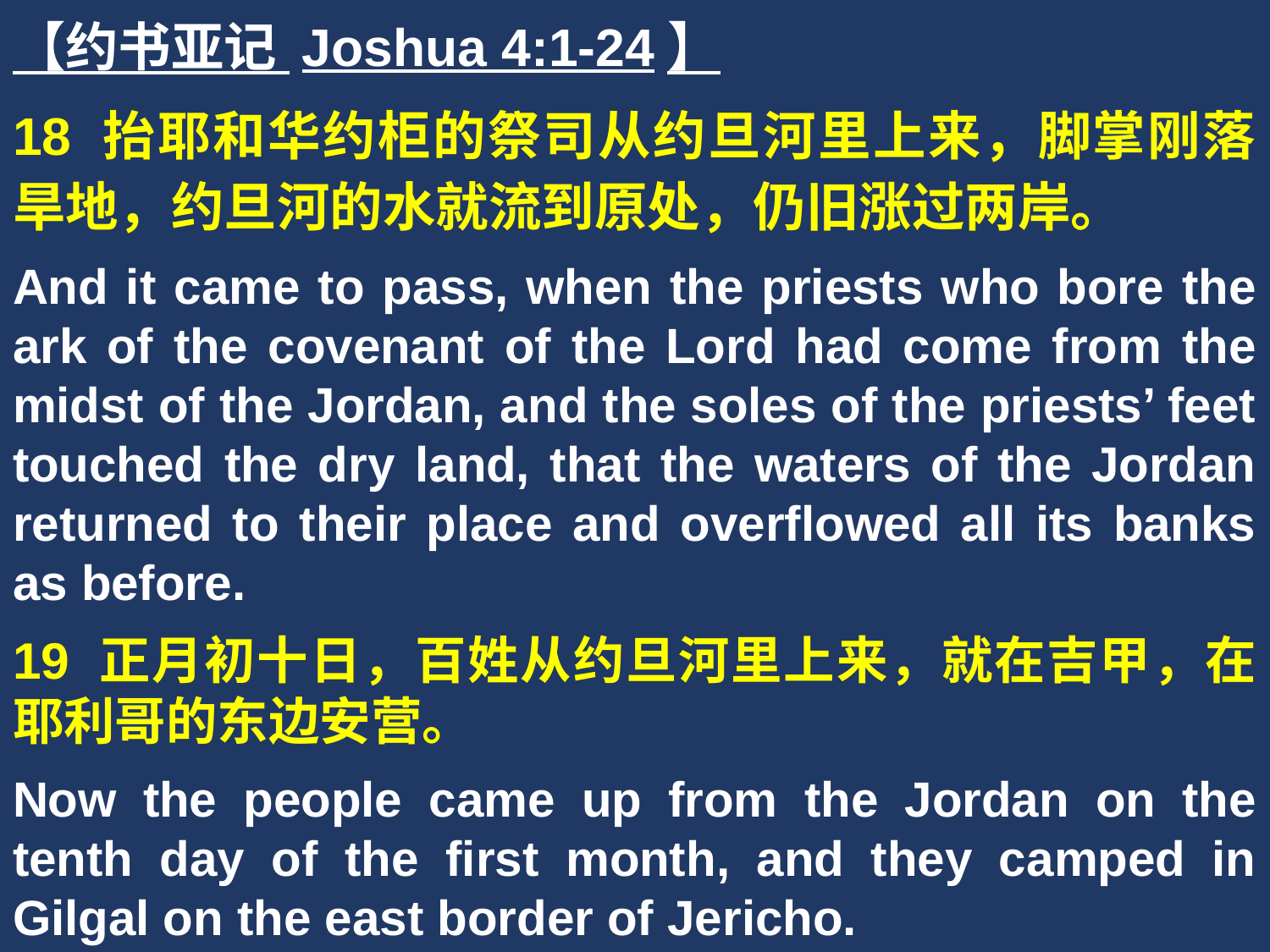

【约书亚记 Joshua 4:1-24】
18 抬耶和华约柜的祭司从约旦河里上来，脚掌刚落旱地，约旦河的水就流到原处，仍旧涨过两岸。
And it came to pass, when the priests who bore the ark of the covenant of the Lord had come from the midst of the Jordan, and the soles of the priests’ feet touched the dry land, that the waters of the Jordan returned to their place and overflowed all its banks as before.
19 正月初十日，百姓从约旦河里上来，就在吉甲，在耶利哥的东边安营。
Now the people came up from the Jordan on the tenth day of the first month, and they camped in Gilgal on the east border of Jericho.